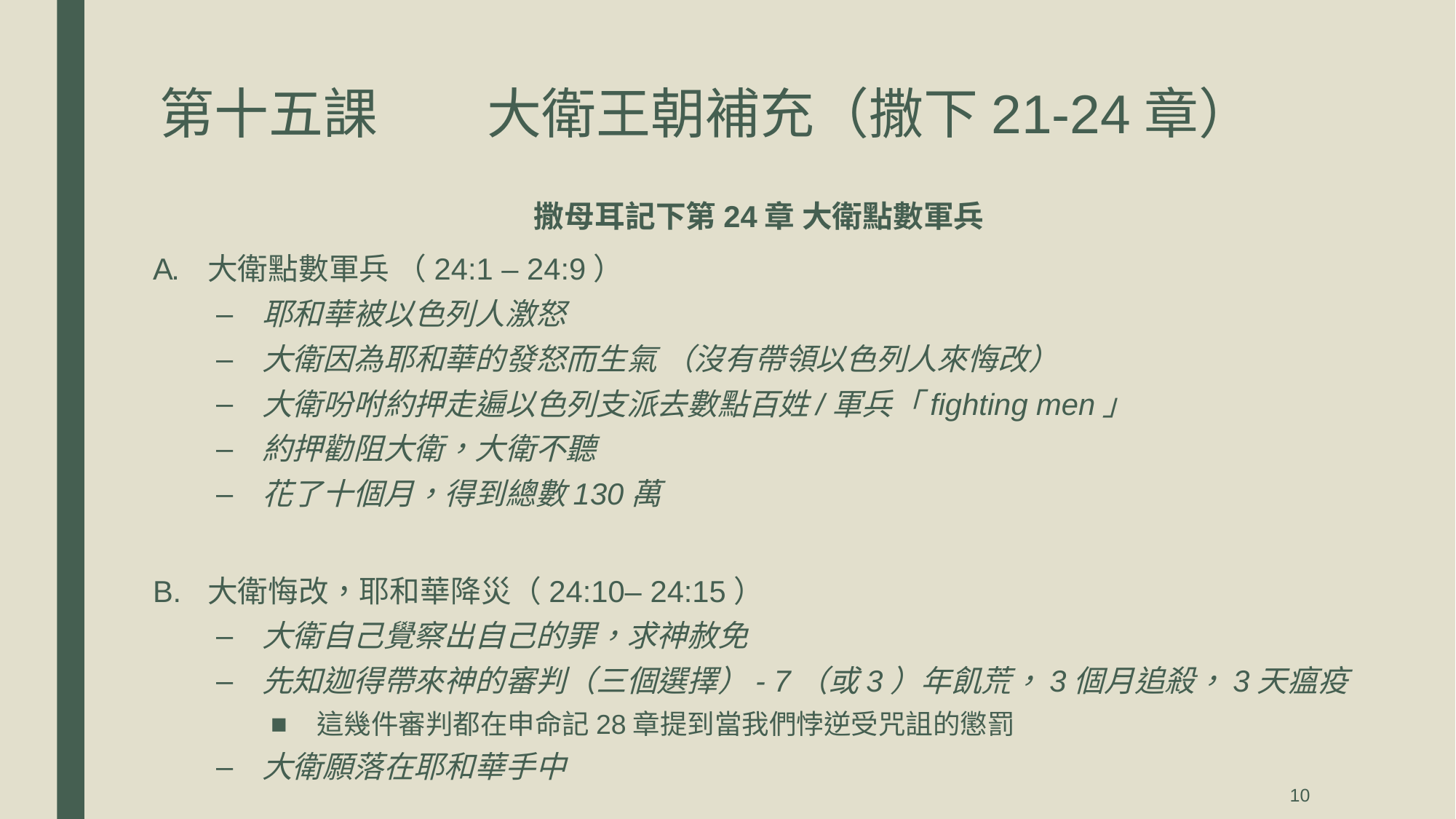

# 第十五課	大衛王朝補充（撒下21-24章）
撒母耳記下第24章 大衛點數軍兵
大衛點數軍兵 （24:1 – 24:9）
耶和華被以色列人激怒
大衛因為耶和華的發怒而生氣 （沒有帶領以色列人來悔改）
大衛吩咐約押走遍以色列支派去數點百姓/軍兵「fighting men」
約押勸阻大衛，大衛不聽
花了十個月，得到總數130萬

大衛悔改，耶和華降災（24:10– 24:15）
大衛自己覺察出自己的罪，求神赦免
先知迦得帶來神的審判（三個選擇）- 7（或3）年飢荒，3個月追殺，3天瘟疫
這幾件審判都在申命記28章提到當我們悖逆受咒詛的懲罰
大衛願落在耶和華手中

10